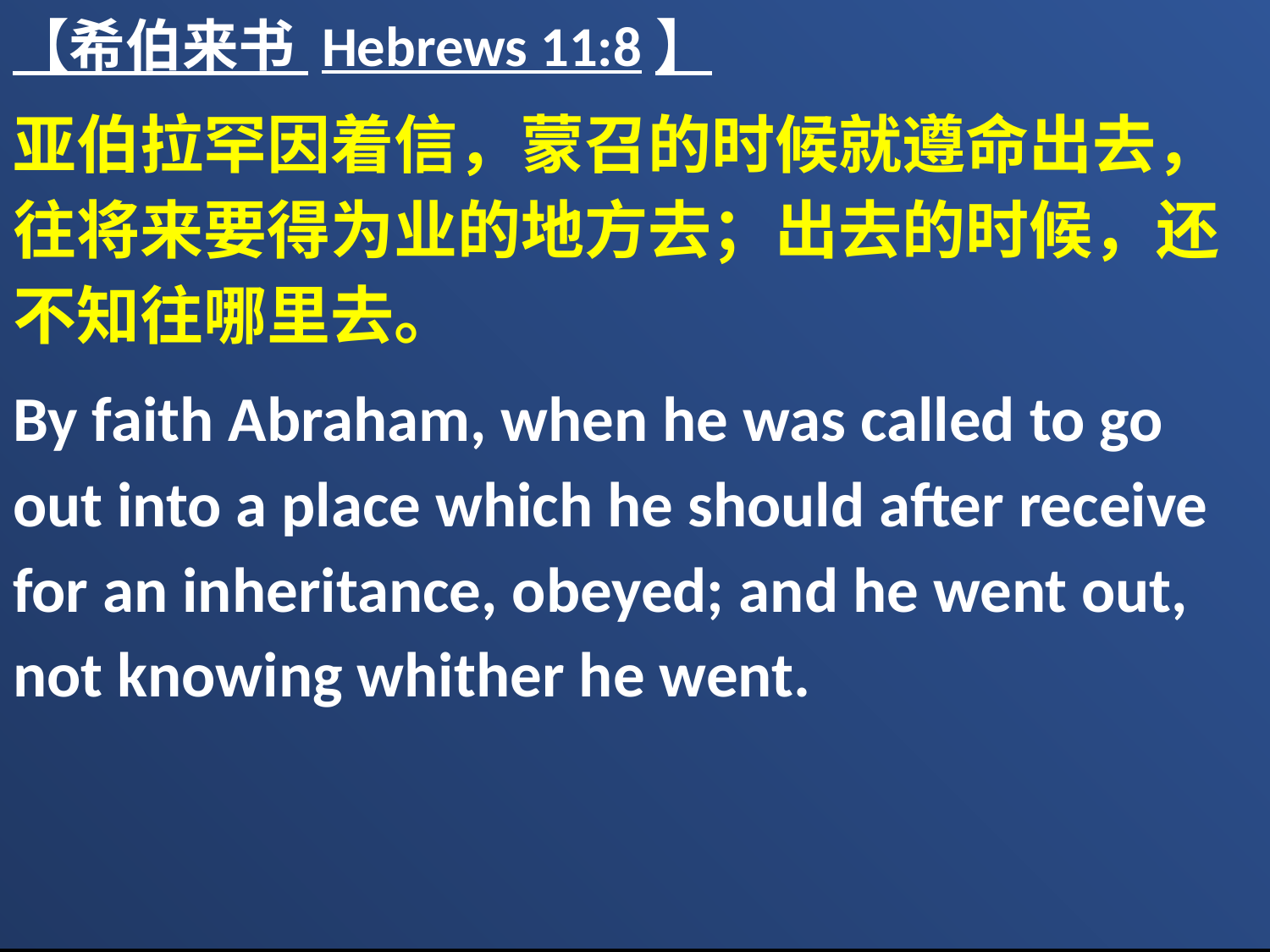

【希伯来书 Hebrews 11:8】
亚伯拉罕因着信，蒙召的时候就遵命出去，往将来要得为业的地方去；出去的时候，还不知往哪里去。
By faith Abraham, when he was called to go out into a place which he should after receive for an inheritance, obeyed; and he went out, not knowing whither he went.